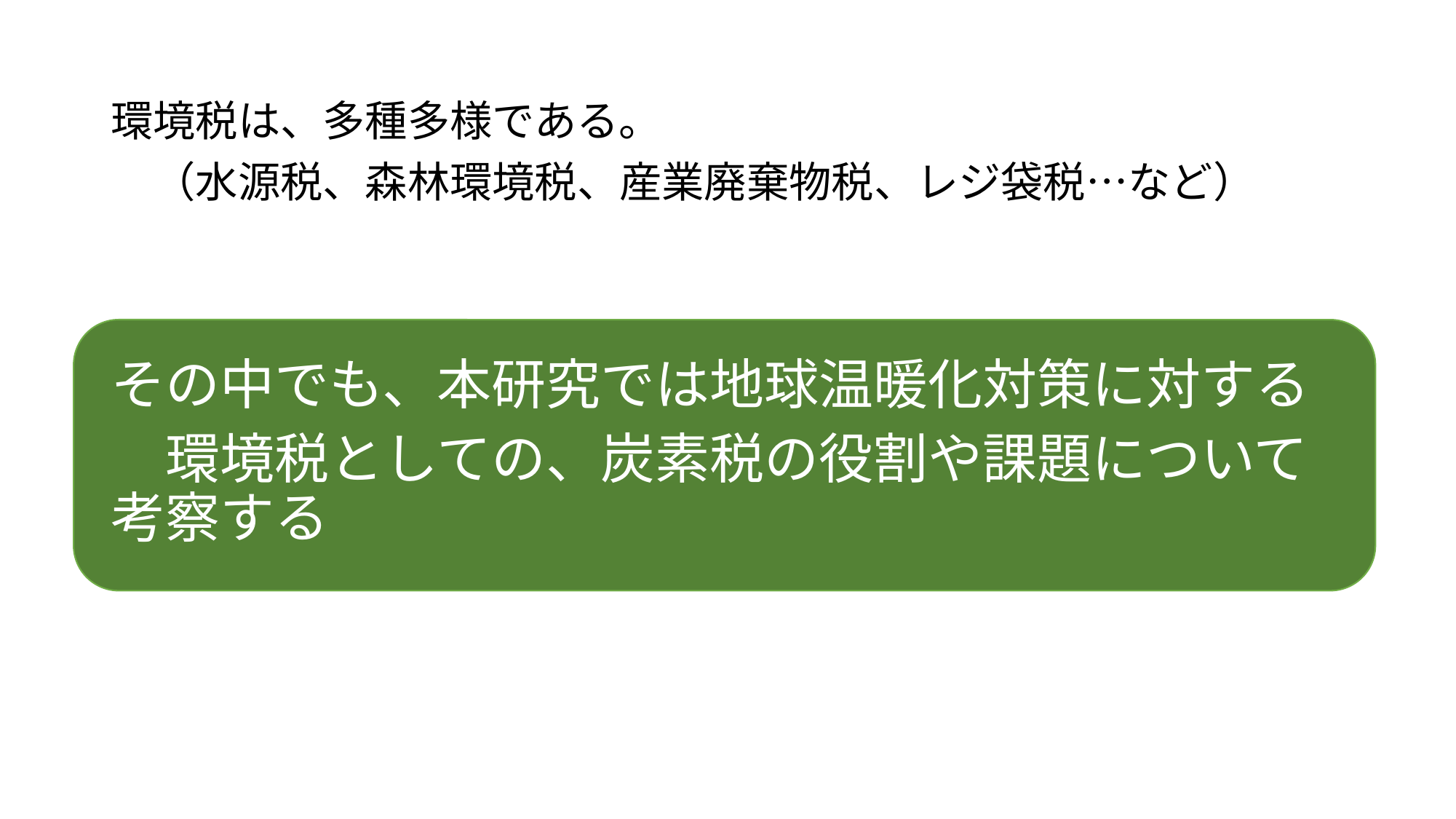

環境税は、多種多様である。
　（水源税、森林環境税、産業廃棄物税、レジ袋税…など）

その中でも、本研究では地球温暖化対策に対する
　環境税としての、炭素税の役割や課題について考察する